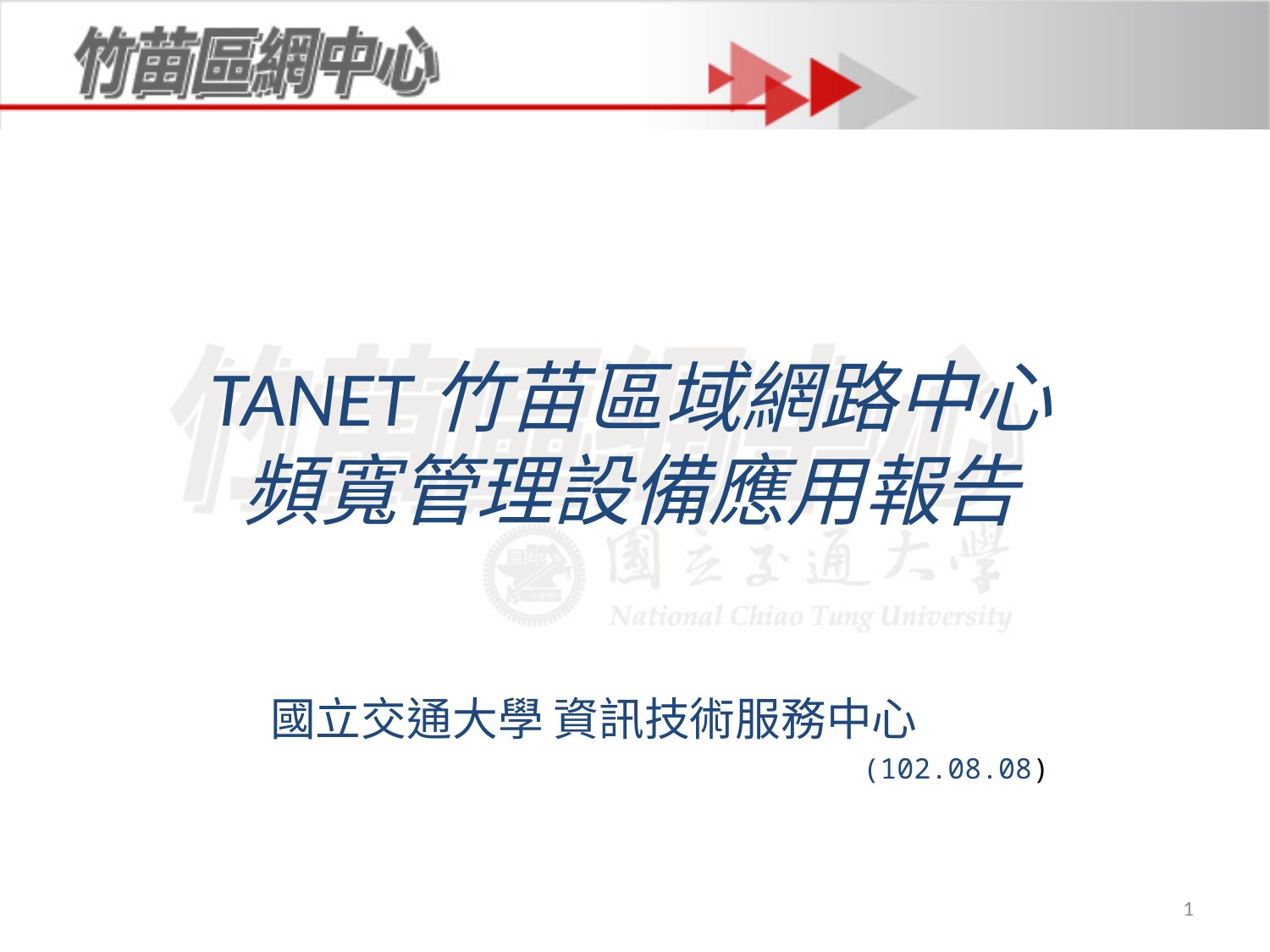

# TANET竹苗區域網路中心 頻寬管理設備應用報告

國立交通大學 資訊技術服務中心
                                   (102.08.08)

1